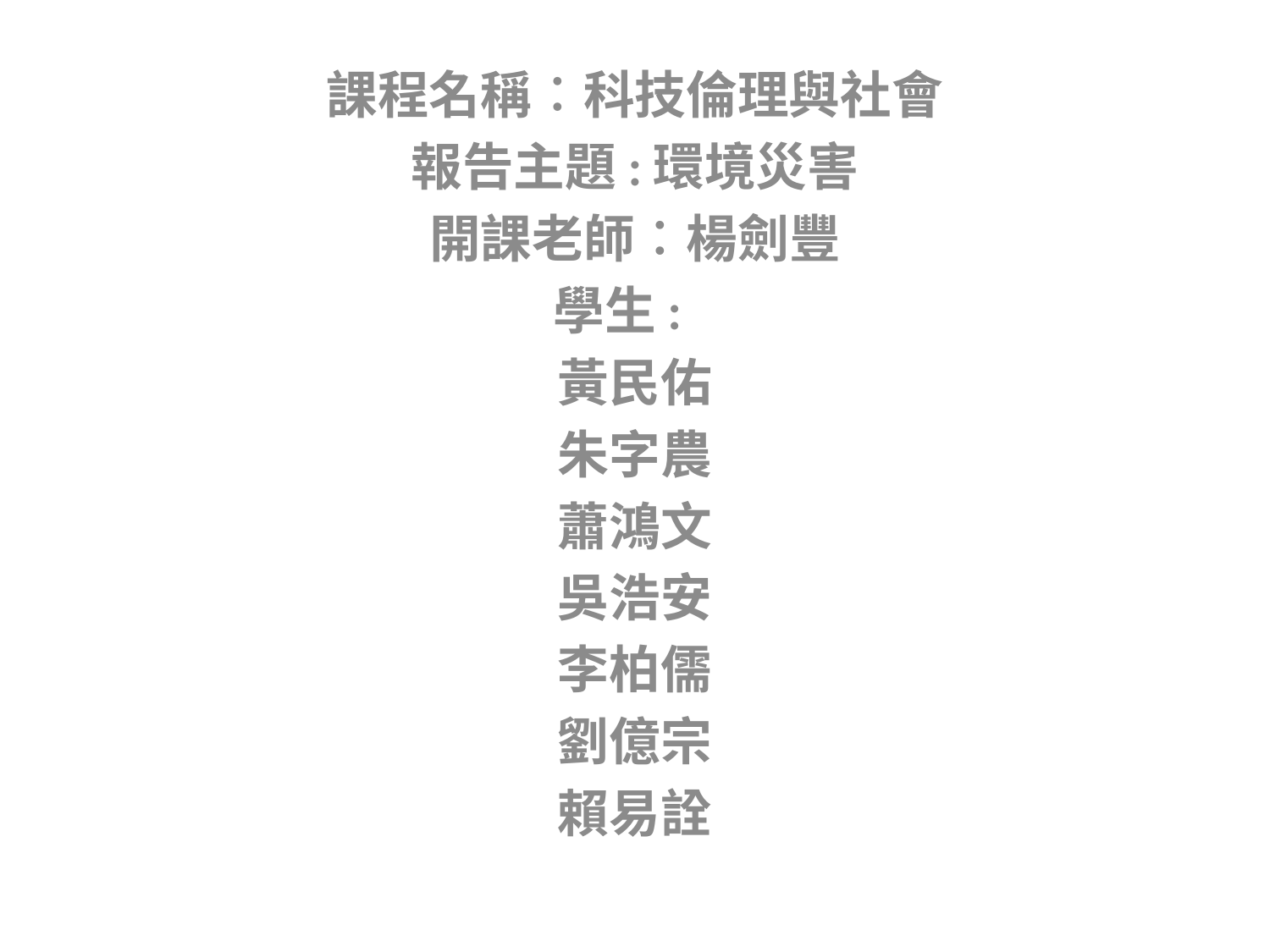

課程名稱︰科技倫理與社會
報告主題:環境災害
開課老師︰楊劍豐
學生:
黃民佑
朱字農
蕭鴻文
吳浩安
李柏儒
劉億宗
賴易詮
#